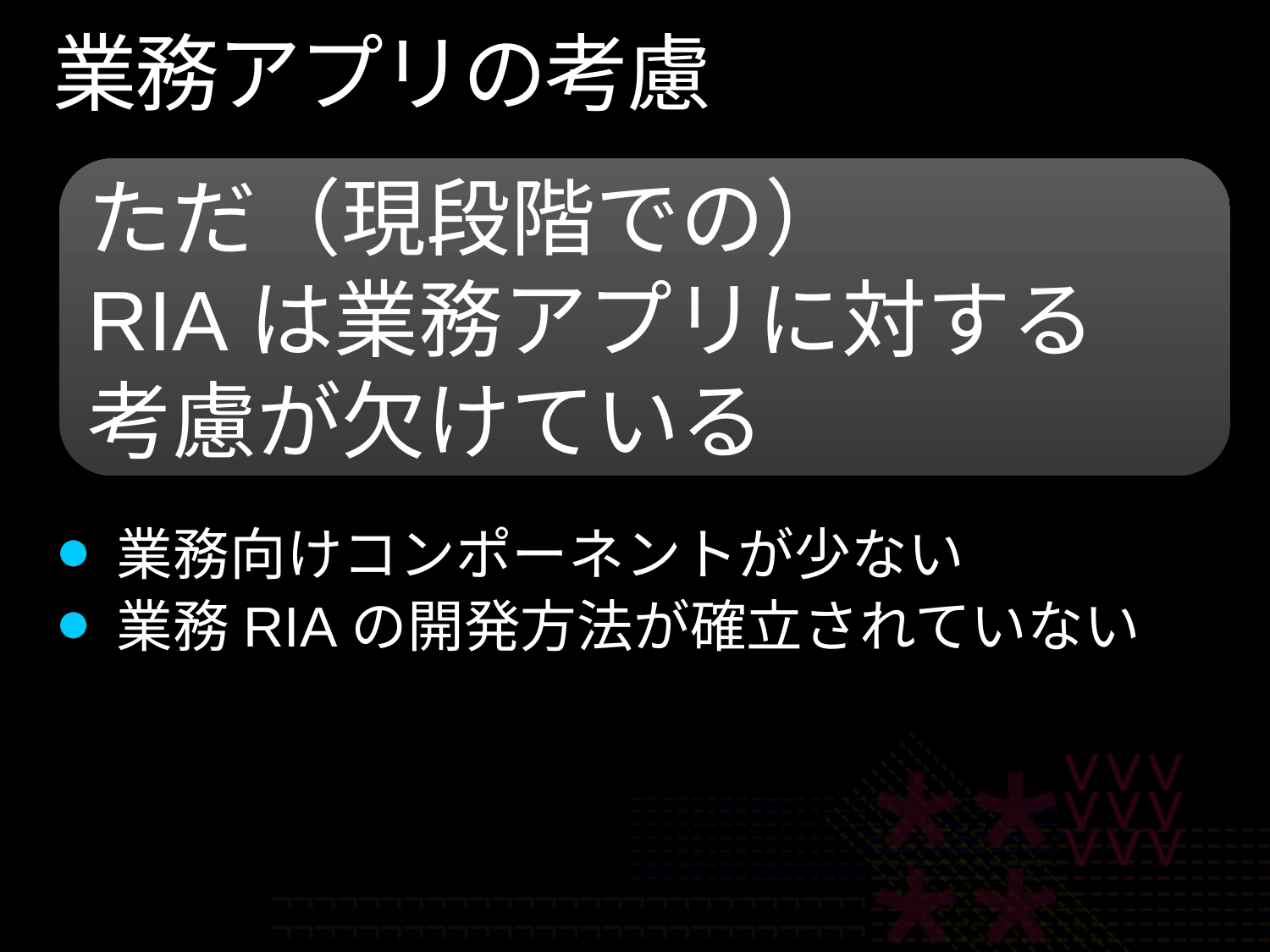

# 業務アプリの考慮

業務向けコンポーネントが少ない
業務RIAの開発方法が確立されていない
ただ（現段階での）
RIAは業務アプリに対する
考慮が欠けている